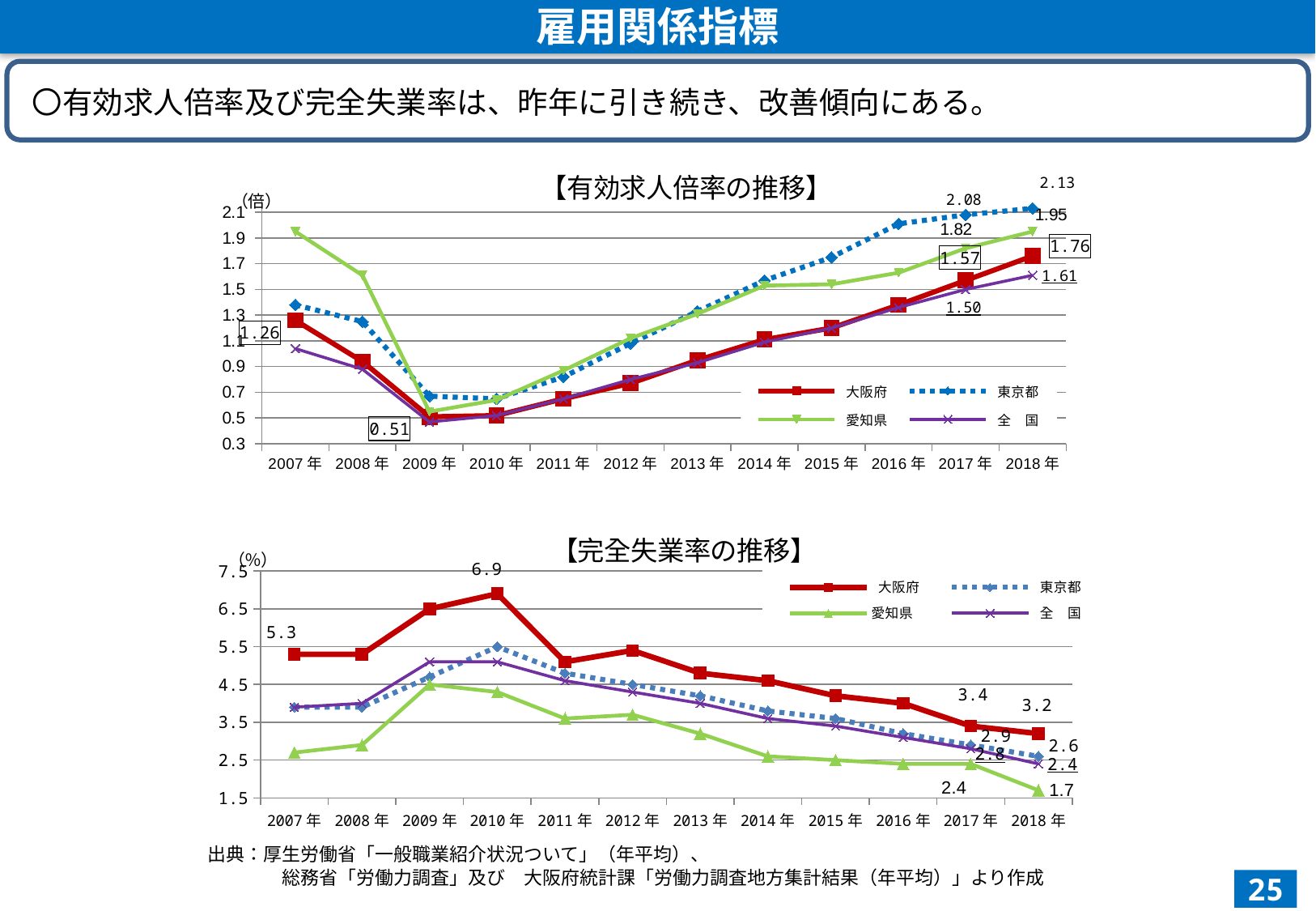

雇用関係指標
〇有効求人倍率及び完全失業率は、昨年に引き続き、改善傾向にある。

### Chart: 【有効求人倍率の推移】

| Category |  大阪府 |  東京都 |  愛知県 |  全　国 |
|---|---|---|---|---|
| 2007年 | 1.26 | 1.38 | 1.95 | 1.04 |
| 2008年 | 0.94 | 1.25 | 1.61 | 0.88 |
| 2009年 | 0.51 | 0.67 | 0.55 | 0.47 |
| 2010年 | 0.52 | 0.65 | 0.64 | 0.52 |
| 2011年 | 0.65 | 0.82 | 0.87 | 0.65 |
| 2012年 | 0.77 | 1.08 | 1.12 | 0.8 |
| 2013年 | 0.95 | 1.33 | 1.31 | 0.93 |
| 2014年 | 1.11 | 1.57 | 1.53 | 1.09 |
| 2015年 | 1.2 | 1.75 | 1.54 | 1.2 |
| 2016年 | 1.38 | 2.01 | 1.63 | 1.36 |
| 2017年 | 1.57 | 2.08 | 1.82 | 1.5 |
| 2018年 | 1.76 | 2.13 | 1.95 | 1.61 |

### Chart: 【完全失業率の推移】

| Category |  大阪府 |  東京都 | 愛知県 |  全　国 |
|---|---|---|---|---|
| 2007年 | 5.3 | 3.9 | 2.7 | 3.9 |
| 2008年 | 5.3 | 3.9 | 2.9 | 4.0 |
| 2009年 | 6.5 | 4.7 | 4.5 | 5.1 |
| 2010年 | 6.9 | 5.5 | 4.3 | 5.1 |
| 2011年 | 5.1 | 4.8 | 3.6 | 4.6 |
| 2012年 | 5.4 | 4.5 | 3.7 | 4.3 |
| 2013年 | 4.8 | 4.2 | 3.2 | 4.0 |
| 2014年 | 4.6 | 3.8 | 2.6 | 3.6 |
| 2015年 | 4.2 | 3.6 | 2.5 | 3.4 |
| 2016年 | 4.0 | 3.2 | 2.4 | 3.1 |
| 2017年 | 3.4 | 2.9 | 2.4 | 2.8 |
| 2018年 | 3.2 | 2.6 | 1.7 | 2.4 |
　出典：厚生労働省「一般職業紹介状況ついて」（年平均）、
　　　　　総務省「労働力調査」及び　大阪府統計課「労働力調査地方集計結果（年平均）」より作成
25